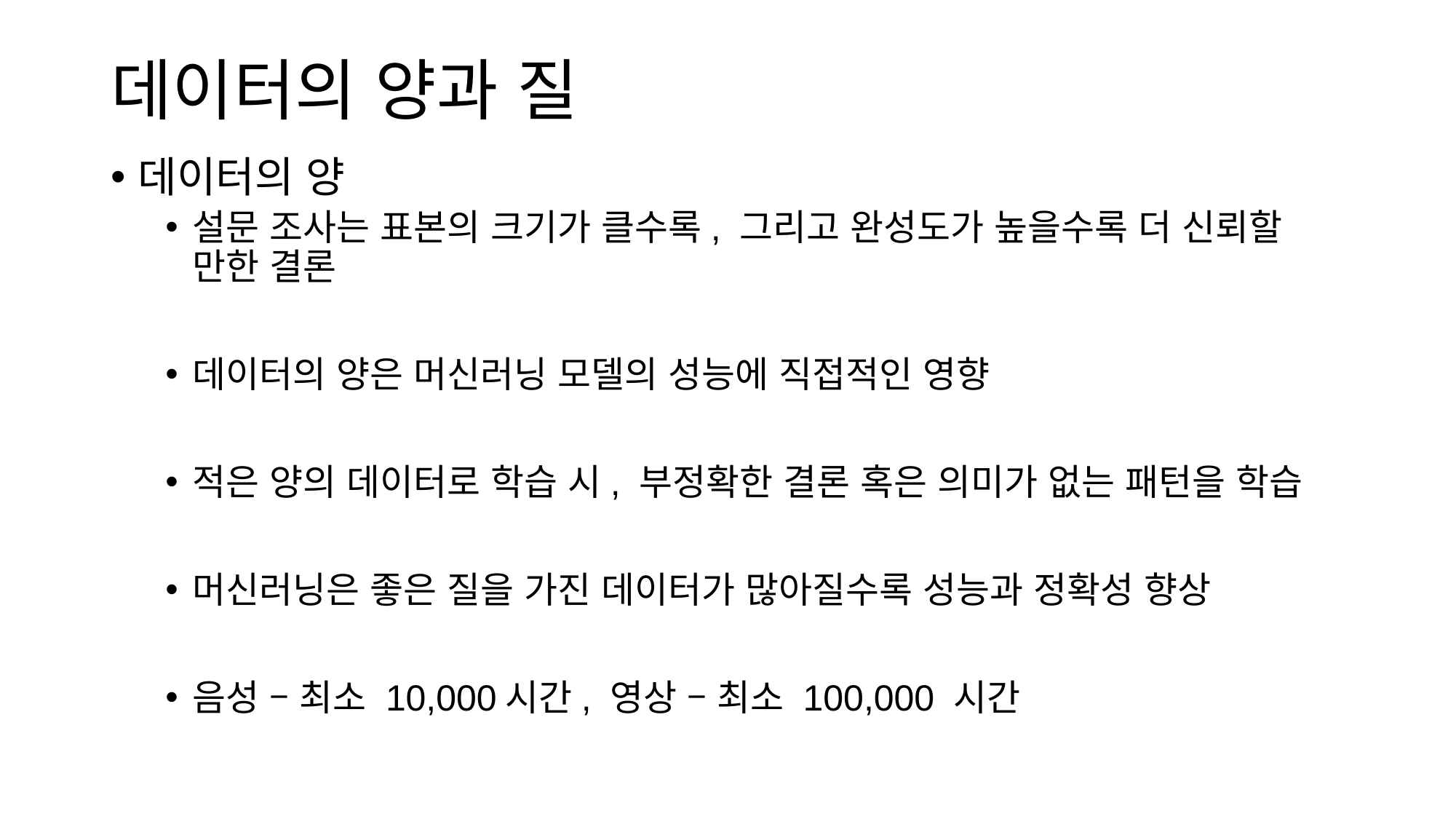

# 데이터의 양과 질
데이터의 양
설문 조사는 표본의 크기가 클수록, 그리고 완성도가 높을수록 더 신뢰할 만한 결론

데이터의 양은 머신러닝 모델의 성능에 직접적인 영향

적은 양의 데이터로 학습 시, 부정확한 결론 혹은 의미가 없는 패턴을 학습

머신러닝은 좋은 질을 가진 데이터가 많아질수록 성능과 정확성 향상

음성 – 최소 10,000시간, 영상 – 최소 100,000 시간